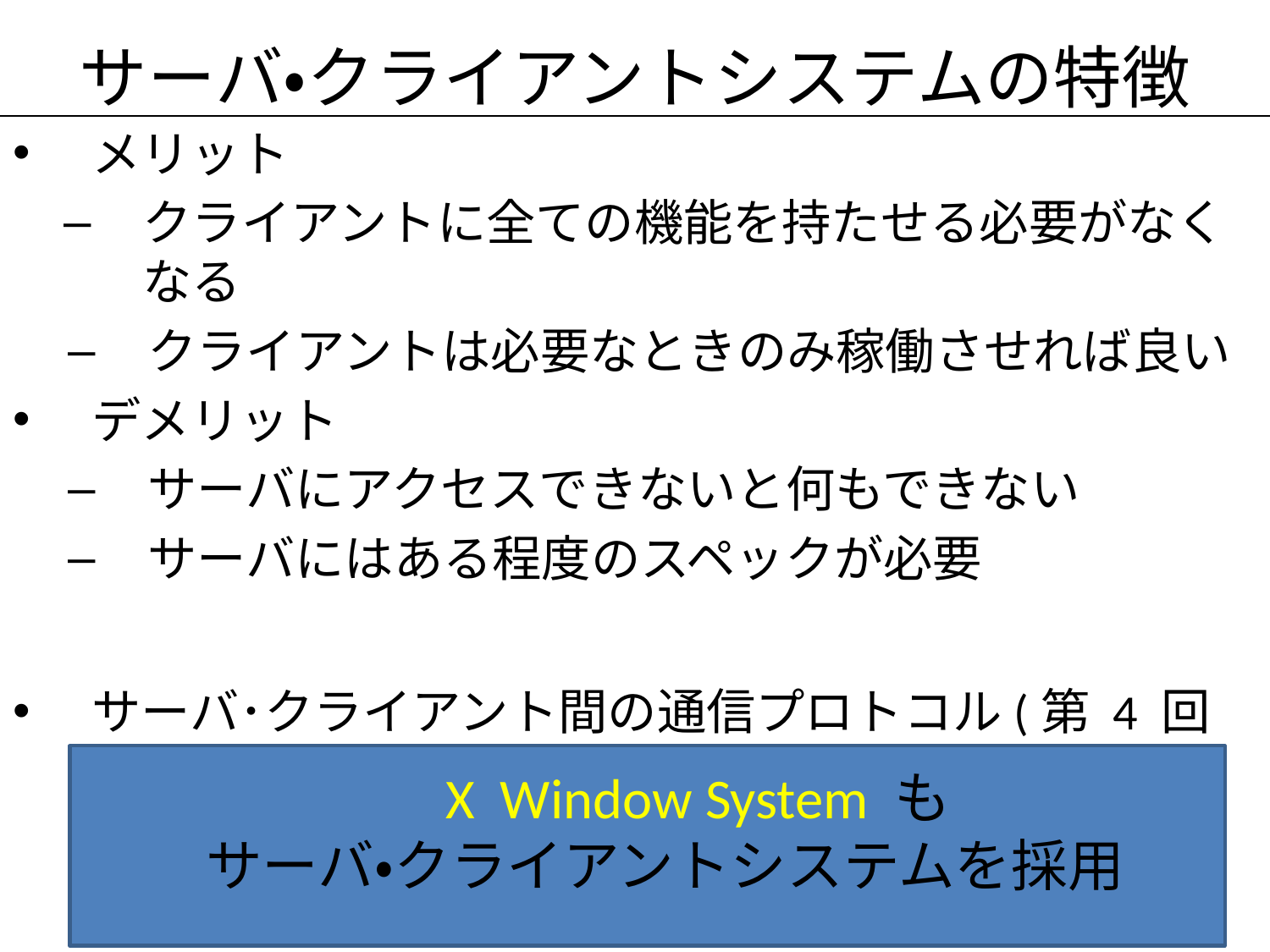

# サーバ・クライアントシステムの特徴
メリット
クライアントに全ての機能を持たせる必要がなくなる
クライアントは必要なときのみ稼働させれば良い
デメリット
サーバにアクセスできないと何もできない
サーバにはある程度のスペックが必要

サーバ･クライアント間の通信プロトコル(第 4 回参照)が必要

　　　　X  Window System も
サーバ・クライアントシステムを採用

7